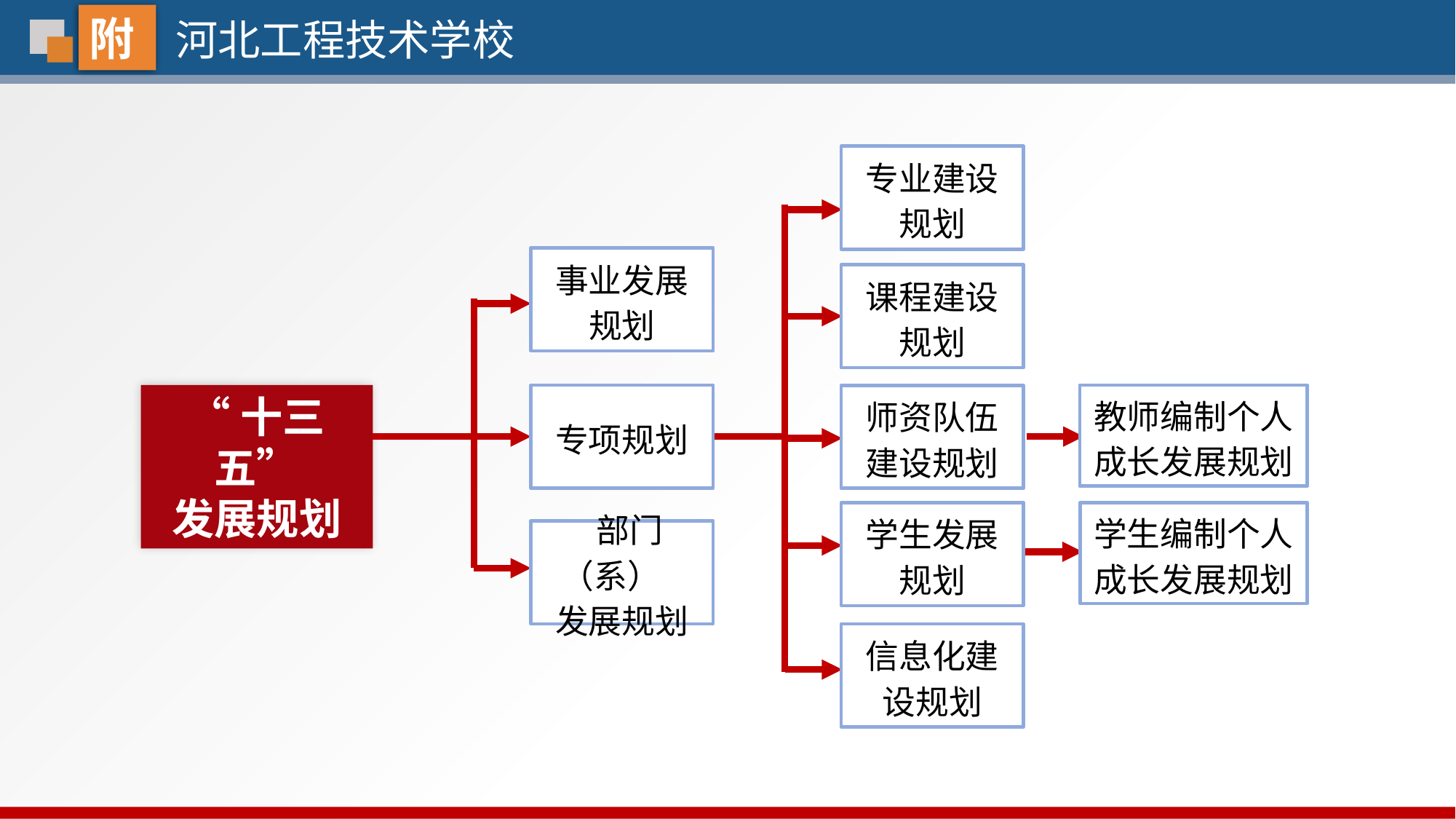

附
河北工程技术学校

专业建设规划
事业发展规划
课程建设规划
“十三五”
发展规划
专项规划
教师编制个人
成长发展规划
师资队伍建设规划
学生发展规划
学生编制个人
成长发展规划
 部门（系）    发展规划
信息化建设规划